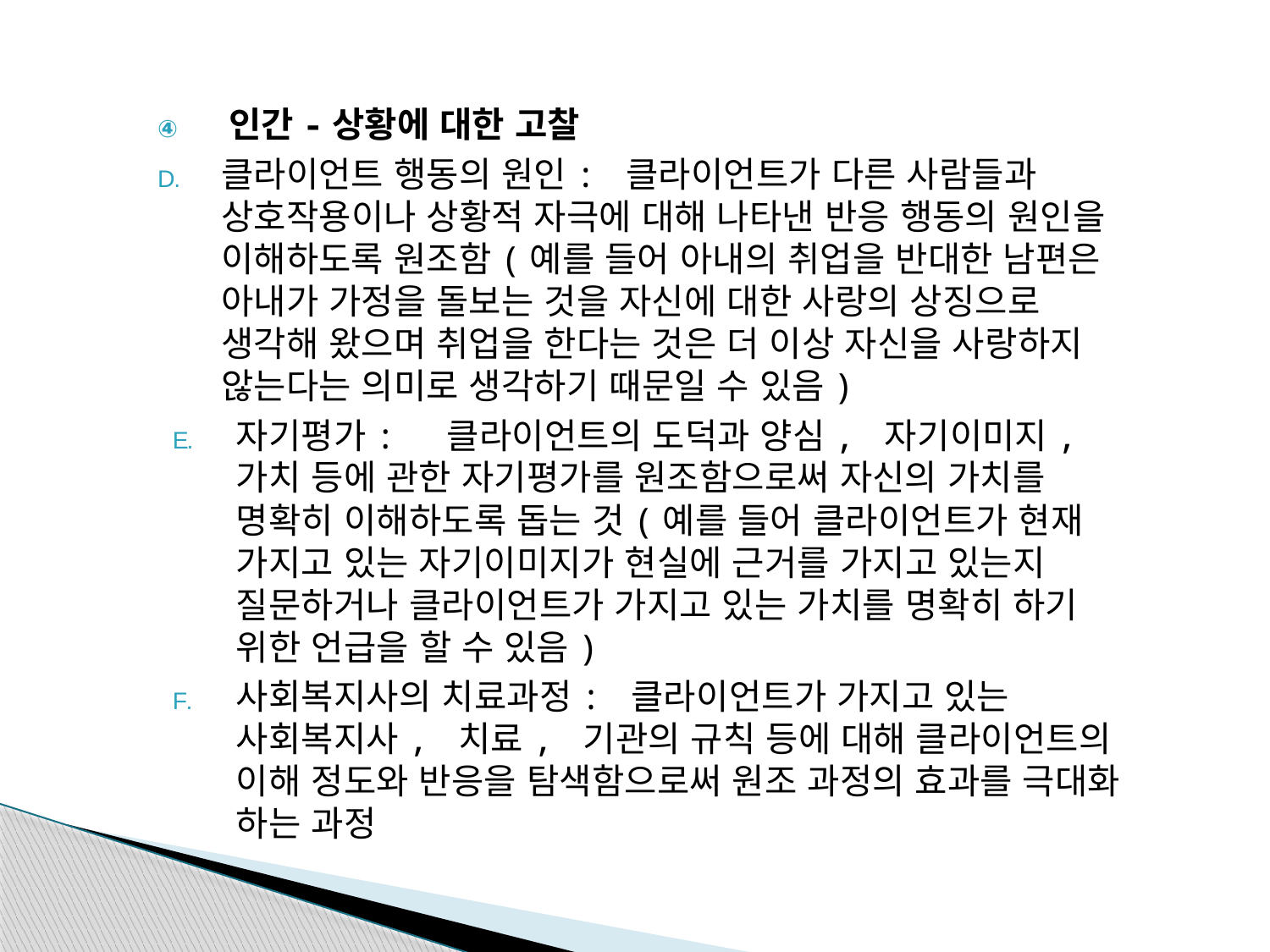

인간-상황에 대한 고찰
클라이언트 행동의 원인: 클라이언트가 다른 사람들과 상호작용이나 상황적 자극에 대해 나타낸 반응 행동의 원인을 이해하도록 원조함(예를 들어 아내의 취업을 반대한 남편은 아내가 가정을 돌보는 것을 자신에 대한 사랑의 상징으로 생각해 왔으며 취업을 한다는 것은 더 이상 자신을 사랑하지 않는다는 의미로 생각하기 때문일 수 있음)
자기평가:  클라이언트의 도덕과 양심, 자기이미지, 가치 등에 관한 자기평가를 원조함으로써 자신의 가치를 명확히 이해하도록 돕는 것(예를 들어 클라이언트가 현재 가지고 있는 자기이미지가 현실에 근거를 가지고 있는지 질문하거나 클라이언트가 가지고 있는 가치를 명확히 하기 위한 언급을 할 수 있음)
사회복지사의 치료과정: 클라이언트가 가지고 있는 사회복지사, 치료, 기관의 규칙 등에 대해 클라이언트의 이해 정도와 반응을 탐색함으로써 원조 과정의 효과를 극대화 하는 과정